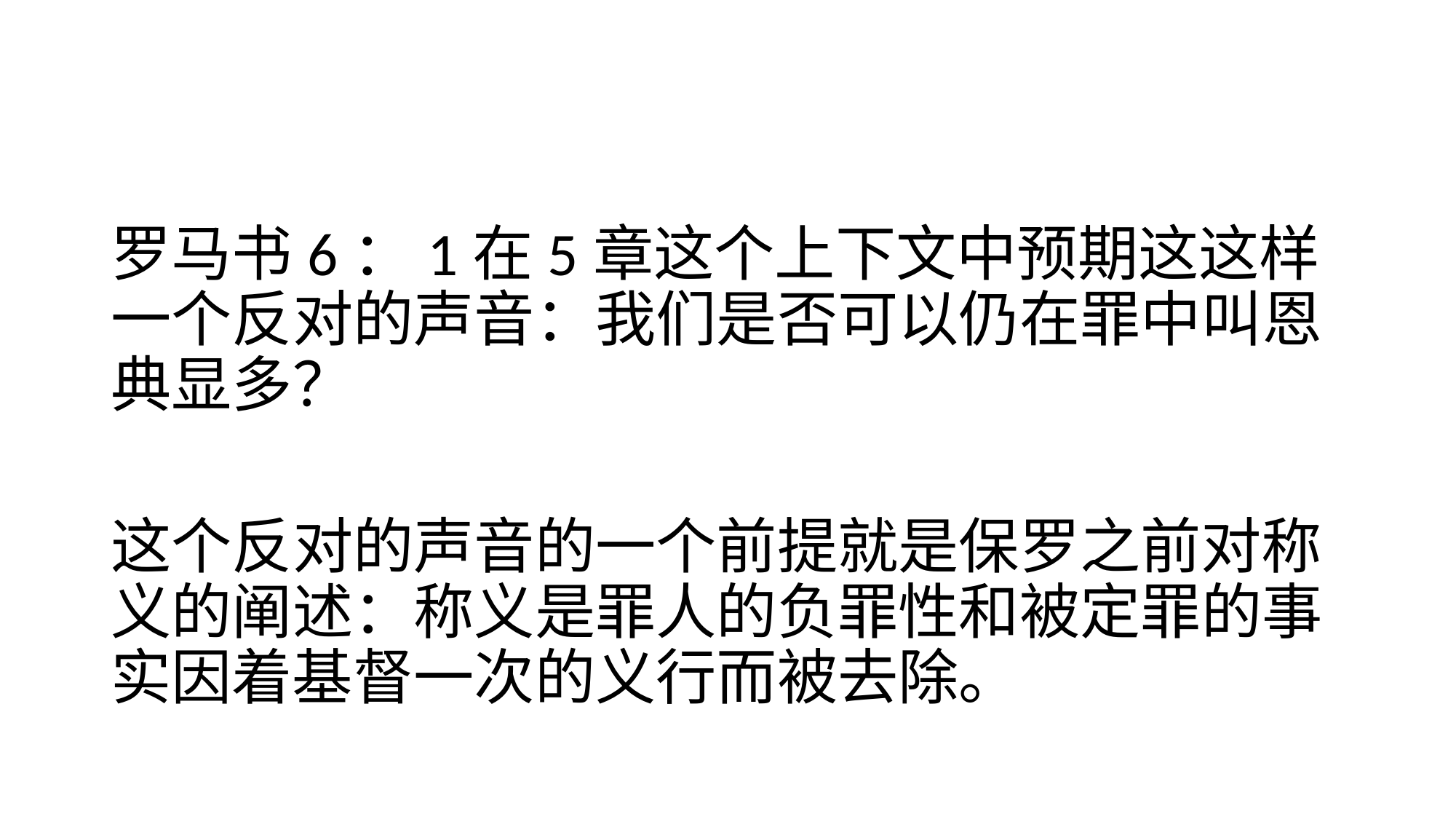

#
罗马书6：1在5章这个上下文中预期这这样一个反对的声音：我们是否可以仍在罪中叫恩典显多？

这个反对的声音的一个前提就是保罗之前对称义的阐述：称义是罪人的负罪性和被定罪的事实因着基督一次的义行而被去除。